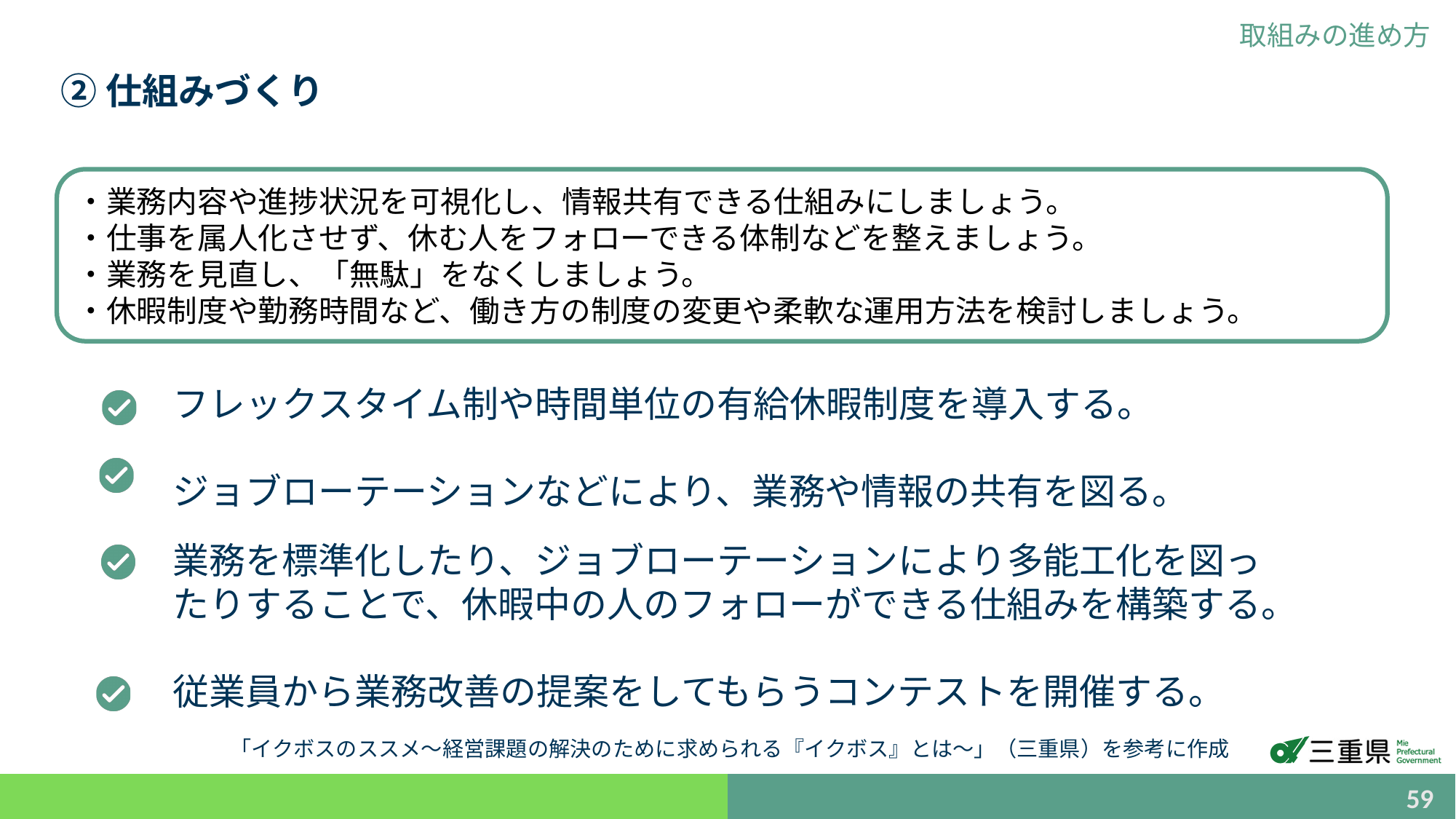

取組みの進め方
②仕組みづくり
・業務内容や進捗状況を可視化し、情報共有できる仕組みにしましょう。
・仕事を属人化させず、休む人をフォローできる体制などを整えましょう。
・業務を見直し、「無駄」をなくしましょう。
・休暇制度や勤務時間など、働き方の制度の変更や柔軟な運用方法を検討しましょう。
フレックスタイム制や時間単位の有給休暇制度を導入する。

ジョブローテーションなどにより、業務や情報の共有を図る。

業務を標準化したり、ジョブローテーションにより多能工化を図ったりすることで、休暇中の人のフォローができる仕組みを構築する。

従業員から業務改善の提案をしてもらうコンテストを開催する。

「イクボスのススメ～経営課題の解決のために求められる『イクボス』とは～」（三重県）を参考に作成